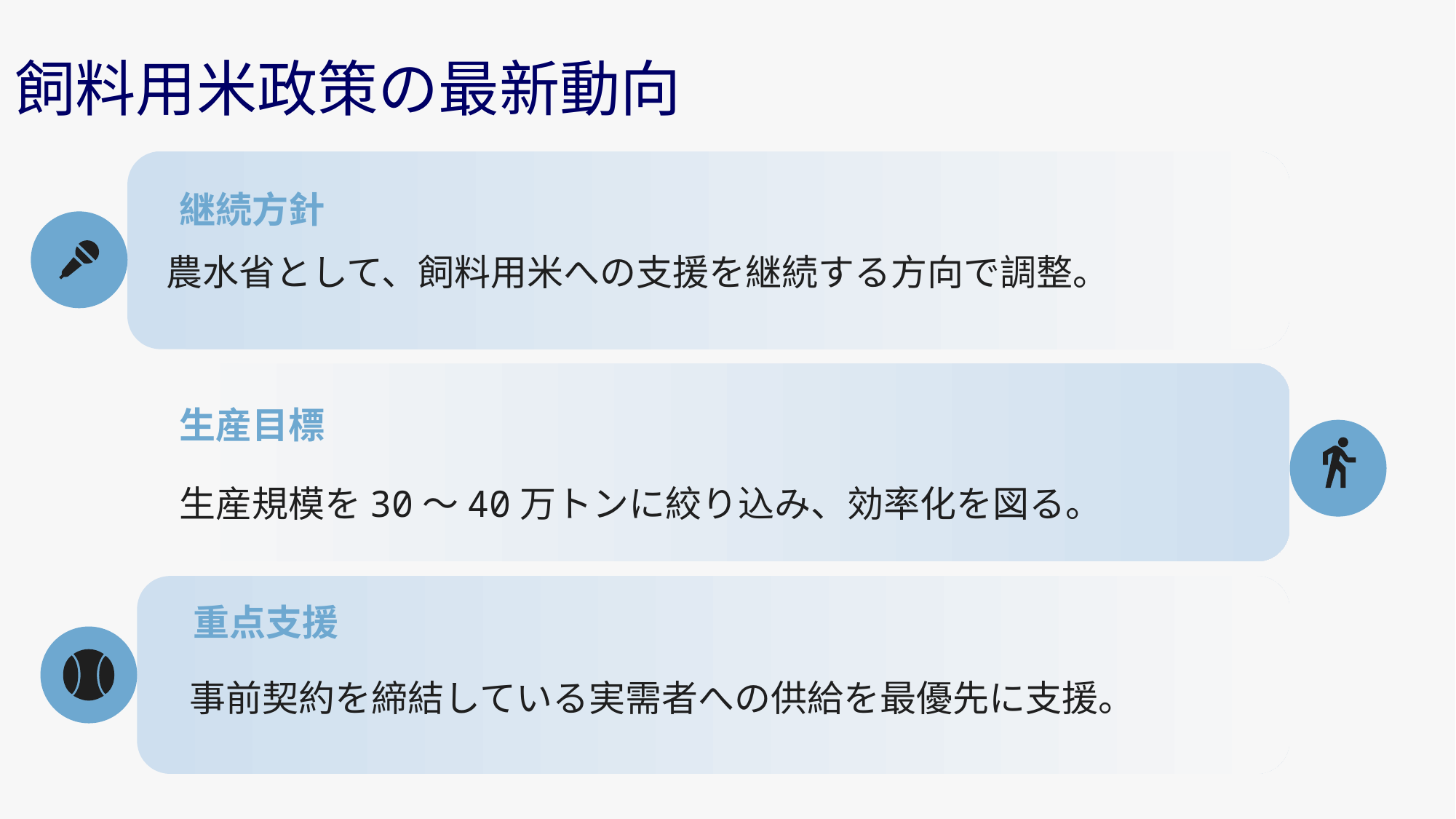

飼料用米政策の最新動向

継続方針

農水省として、飼料用米への支援を継続する方向で調整。

生産目標

生産規模を30～40万トンに絞り込み、効率化を図る。

重点支援

事前契約を締結している実需者への供給を最優先に支援。